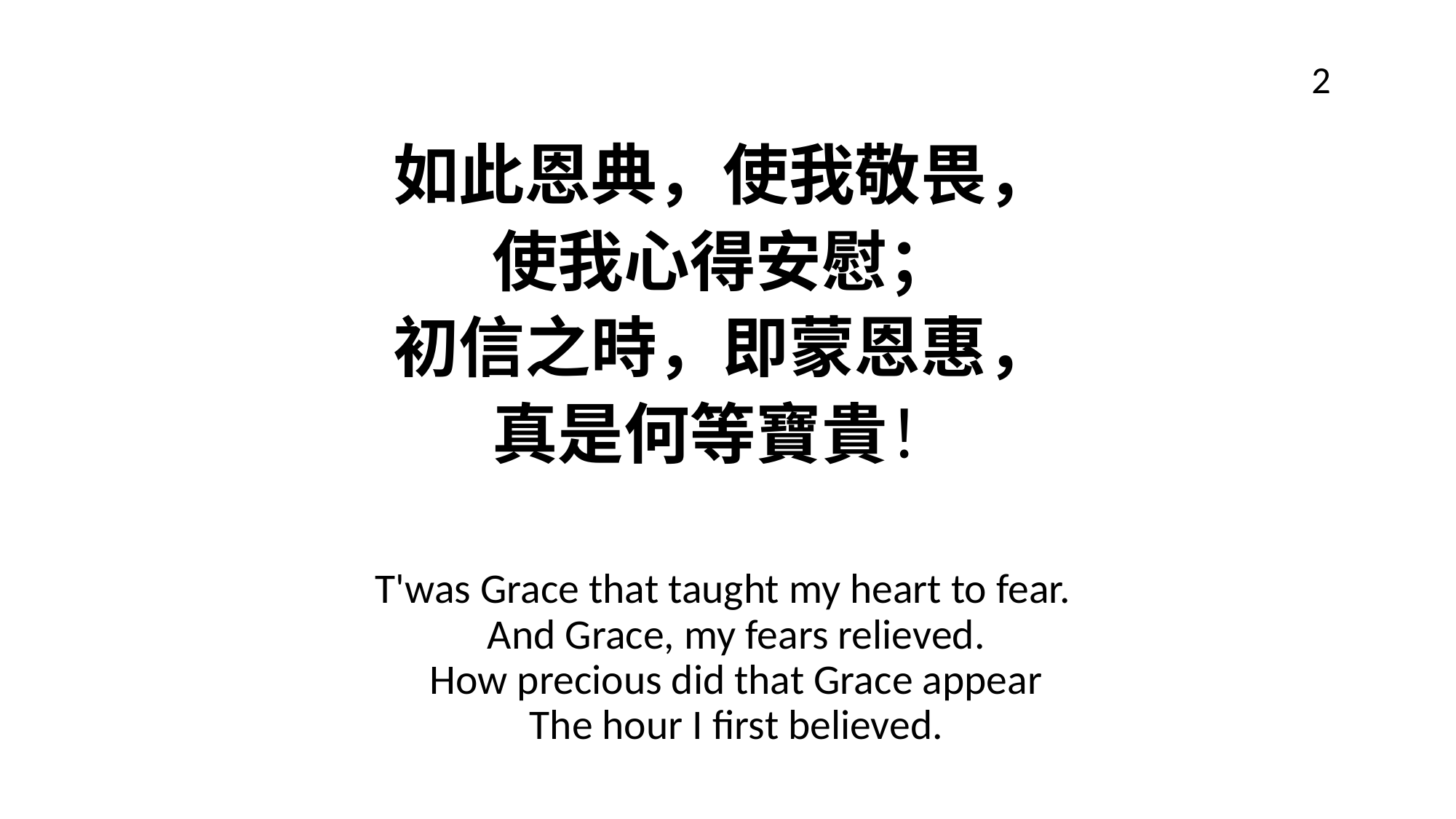

# 2
如此恩典，使我敬畏，
使我心得安慰；
初信之時，即蒙恩惠，
真是何等寶貴！

T'was Grace that taught my heart to fear.
And Grace, my fears relieved.
How precious did that Grace appear
The hour I first believed.